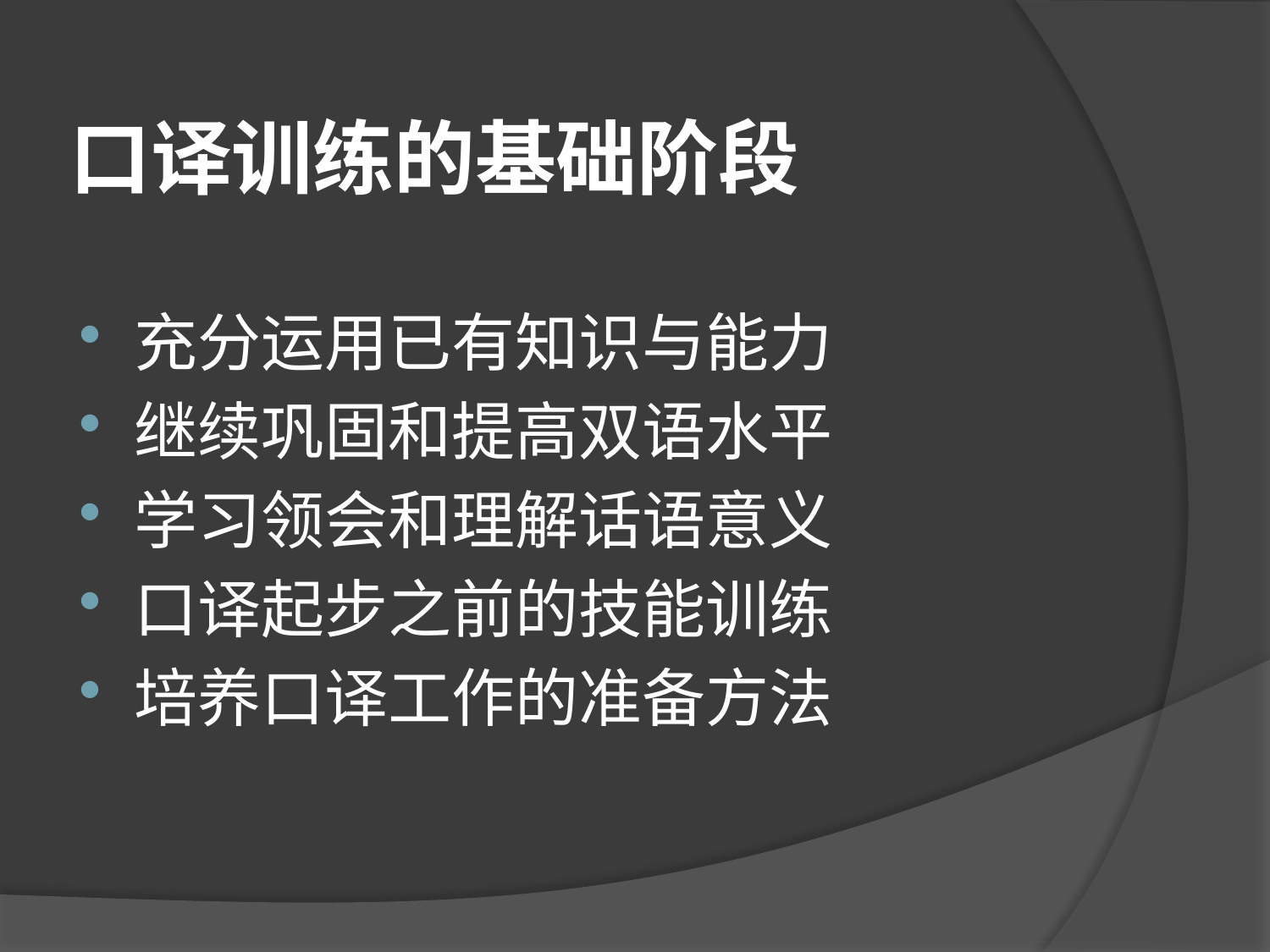

# 口译训练的基础阶段
充分运用已有知识与能力
继续巩固和提高双语水平
学习领会和理解话语意义
口译起步之前的技能训练
培养口译工作的准备方法